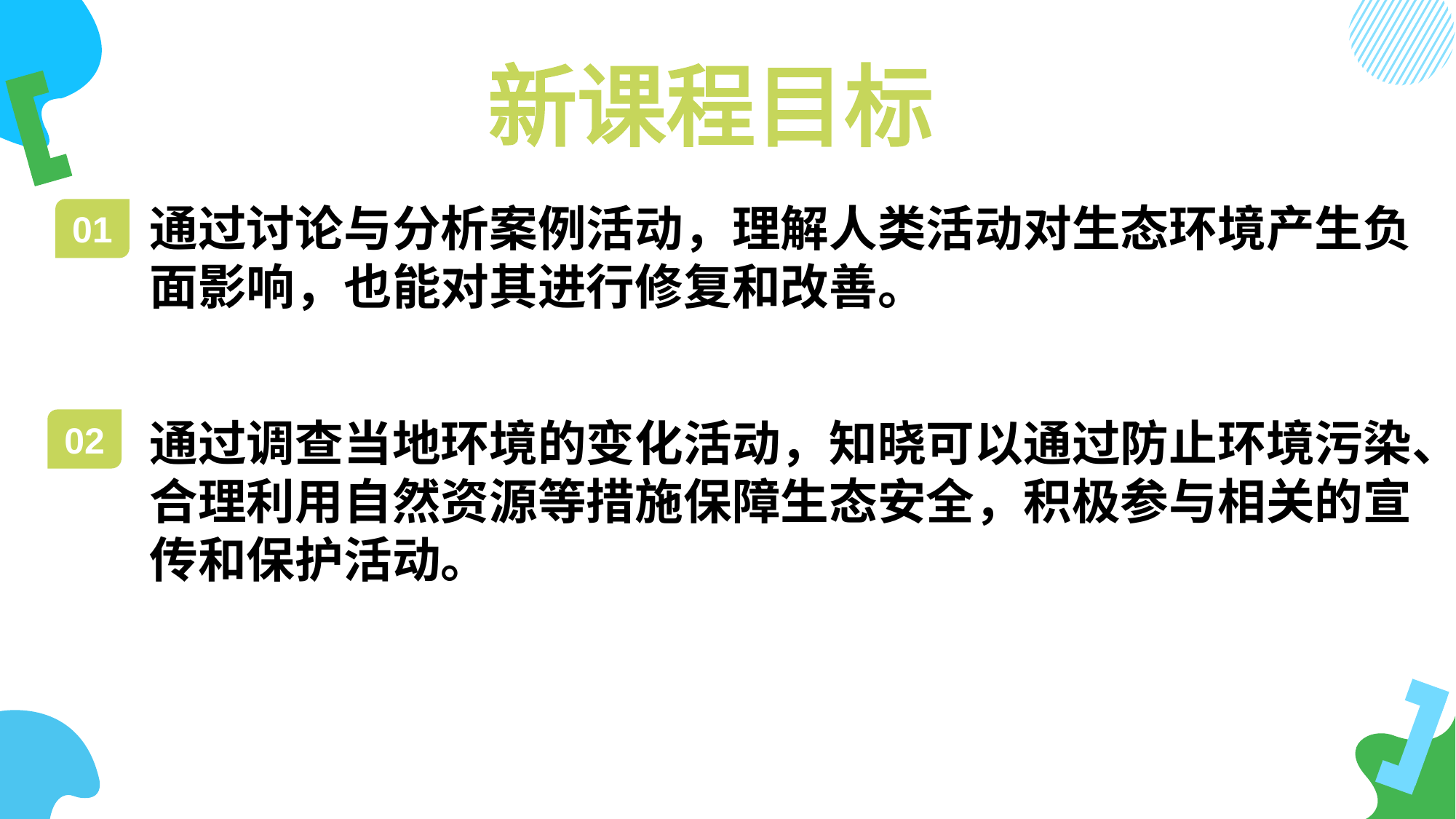

新课程目标
通过讨论与分析案例活动，理解人类活动对生态环境产生负面影响，也能对其进行修复和改善。

01
通过调查当地环境的变化活动，知晓可以通过防止环境污染、合理利用自然资源等措施保障生态安全，积极参与相关的宣传和保护活动。
02